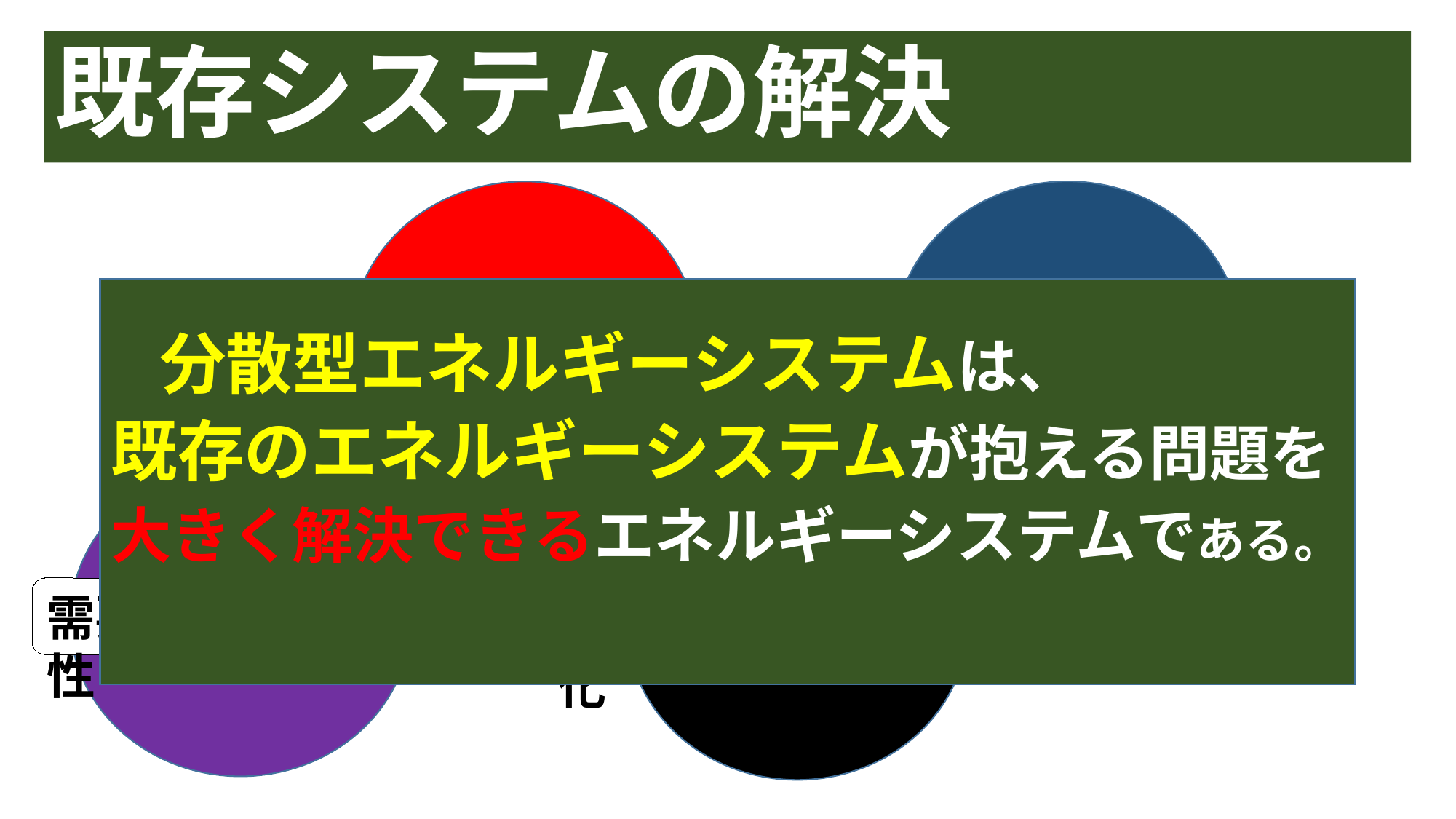

# 既存システムの解決

　分散型エネルギーシステムは、
既存のエネルギーシステムが抱える問題を
大きく解決できるエネルギーシステムである。

　倫理的問題
安全保障問題
再生可能エネルギーの推進
エネルギー自治

技術的問題
需要地との近接性
経済的問題
電力市場の競争の激化